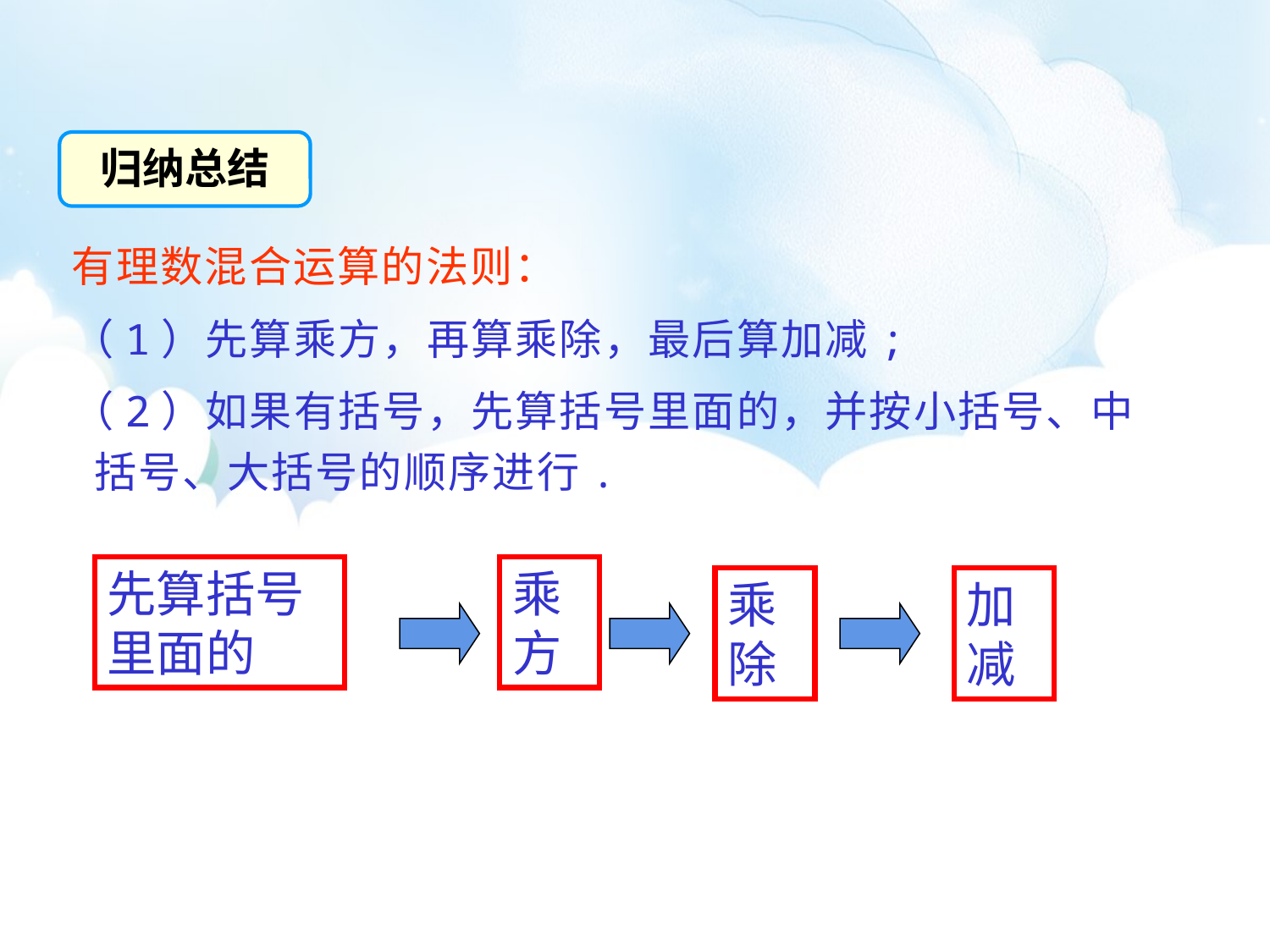

归纳总结
有理数混合运算的法则：
（1）先算乘方，再算乘除，最后算加减;
（2）如果有括号，先算括号里面的，并按小括号、中括号、大括号的顺序进行.

先算括号里面的
乘方
乘除
加减